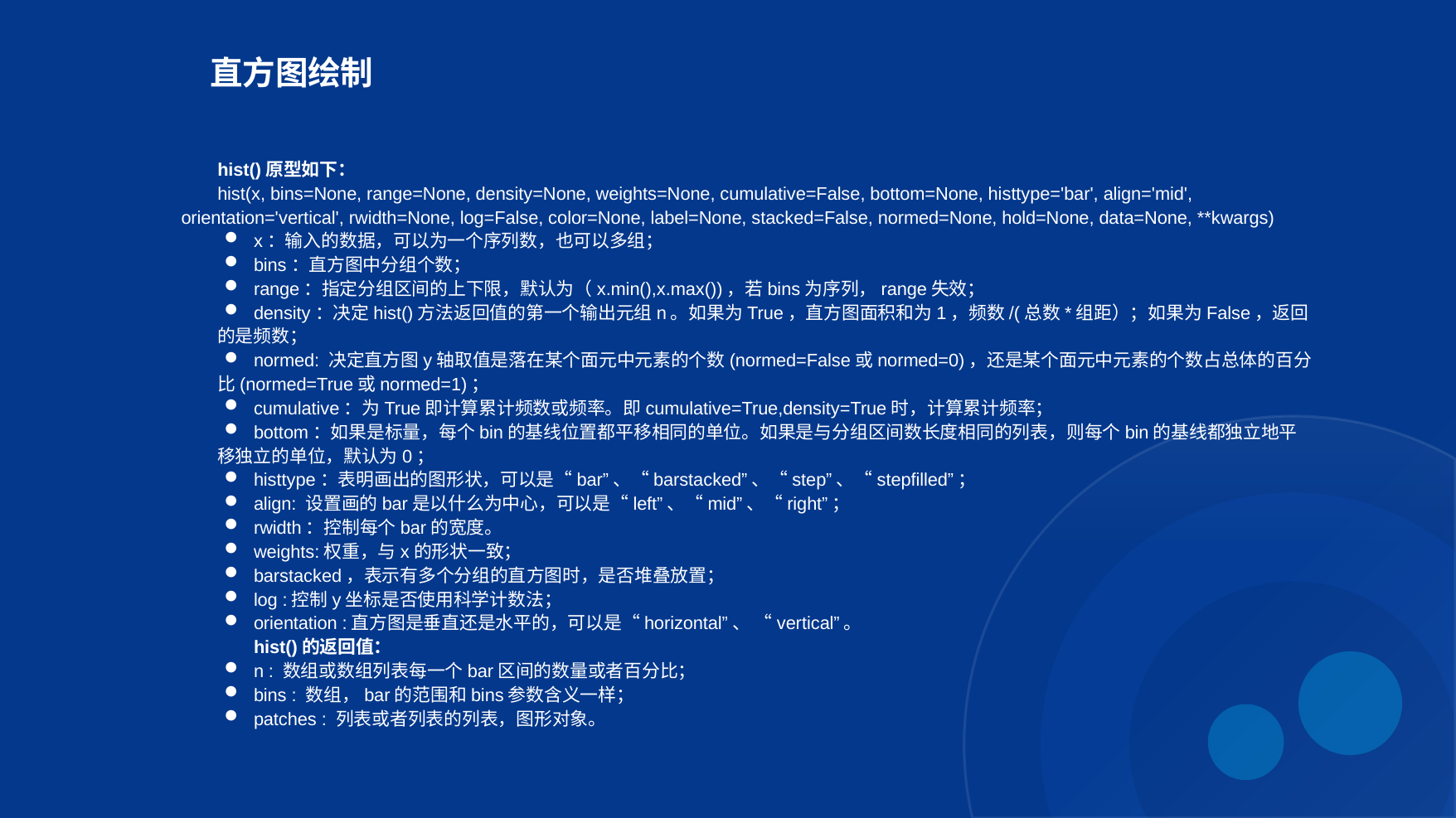

直方图绘制
hist()原型如下：
hist(x, bins=None, range=None, density=None, weights=None, cumulative=False, bottom=None, histtype='bar', align='mid', orientation='vertical', rwidth=None, log=False, color=None, label=None, stacked=False, normed=None, hold=None, data=None, **kwargs)
x：输入的数据，可以为一个序列数，也可以多组；
bins：直方图中分组个数；
range：指定分组区间的上下限，默认为（x.min(),x.max())，若bins为序列，range失效；
density：决定hist()方法返回值的第一个输出元组n。如果为True，直方图面积和为1，频数/(总数*组距）；如果为False，返回的是频数；
normed: 决定直方图y轴取值是落在某个面元中元素的个数(normed=False或normed=0)，还是某个面元中元素的个数占总体的百分比(normed=True或normed=1)；
cumulative：为True即计算累计频数或频率。即cumulative=True,density=True时，计算累计频率；
bottom：如果是标量，每个bin的基线位置都平移相同的单位。如果是与分组区间数长度相同的列表，则每个bin的基线都独立地平移独立的单位，默认为0；
histtype：表明画出的图形状，可以是“bar”、“barstacked”、“step”、“stepfilled”；
align: 设置画的bar是以什么为中心，可以是“left”、“mid”、“right”；
rwidth：控制每个bar的宽度。
weights:权重，与x的形状一致；
barstacked，表示有多个分组的直方图时，是否堆叠放置；
log :控制y坐标是否使用科学计数法；
orientation :直方图是垂直还是水平的，可以是“horizontal”、 “vertical”。
hist()的返回值：
n : 数组或数组列表每一个bar区间的数量或者百分比；
bins : 数组，bar的范围和bins参数含义一样；
patches : 列表或者列表的列表，图形对象。